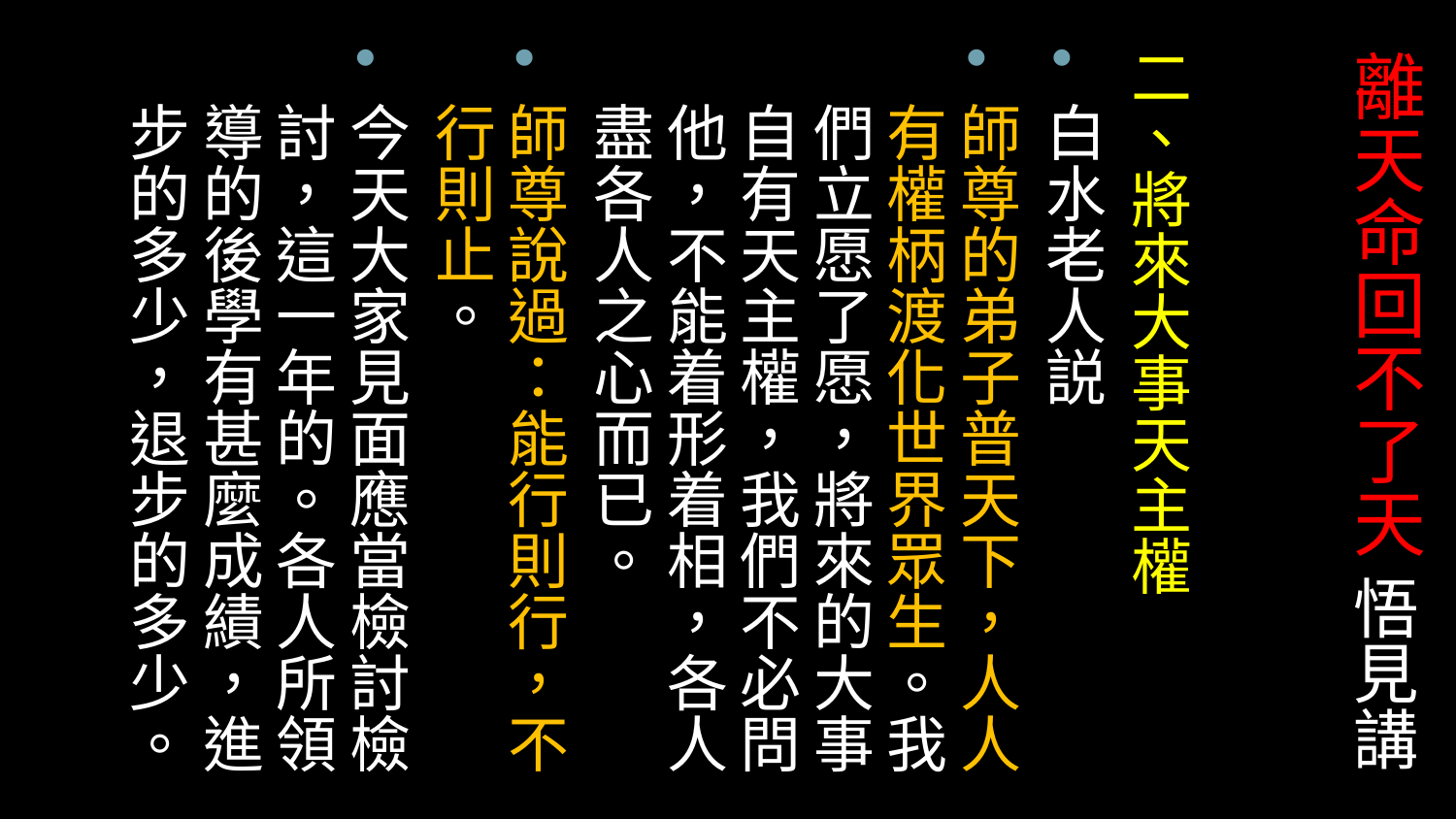

二、將來大事天主權
白水老人説
師尊的弟子普天下，人人有權柄渡化世界眾生。我們立愿了愿，將來的大事自有天主權，我們不必問他，不能着形着相，各人盡各人之心而已。
師尊說過：能行則行，不行則止。
今天大家見面應當檢討檢討，這一年的。各人所領導的後學有甚麼成績，進步的多少，退步的多少。

# 離天命回不了天 悟見講